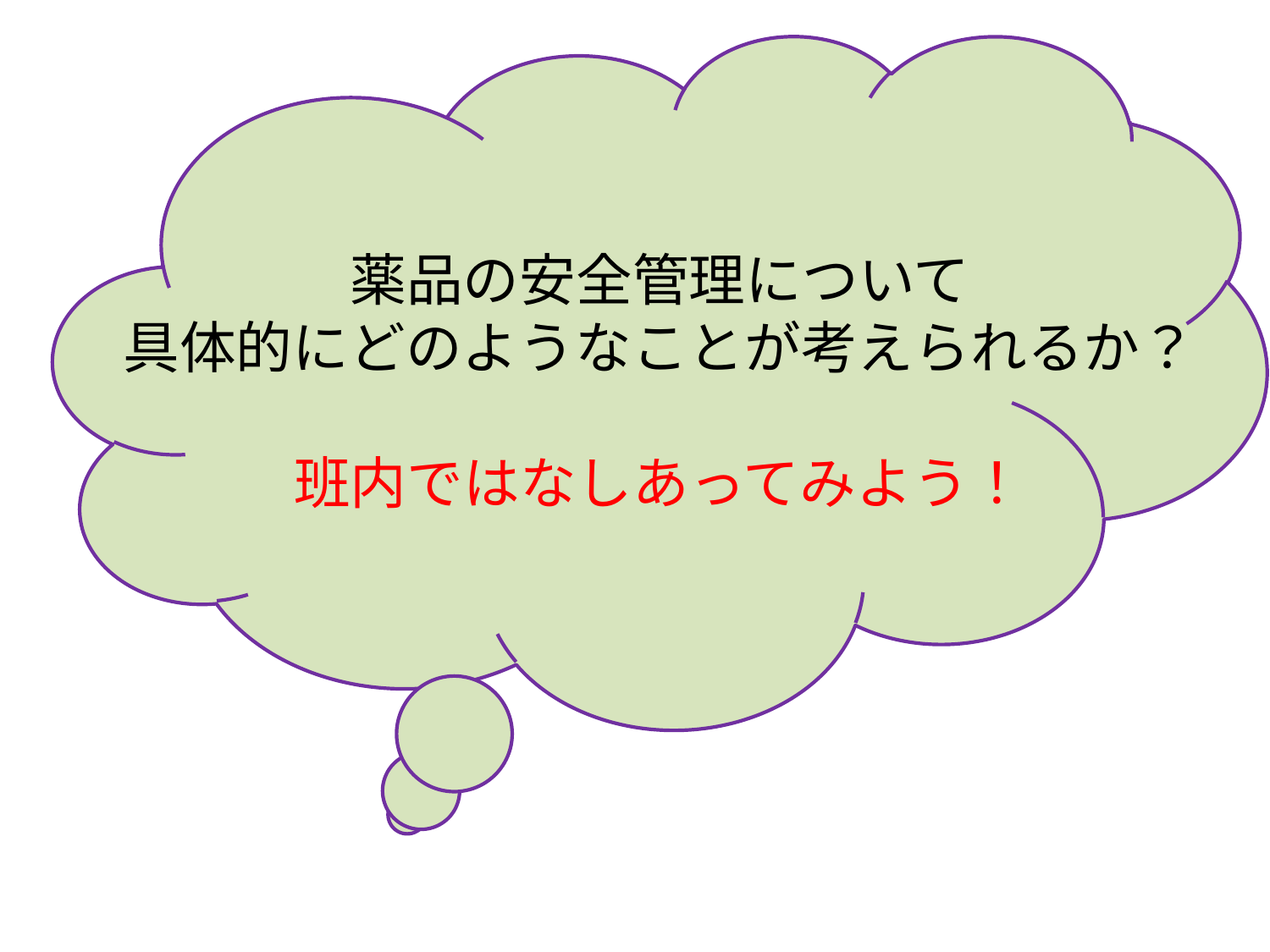

薬品の安全管理について
具体的にどのようなことが考えられるか？

班内ではなしあってみよう！